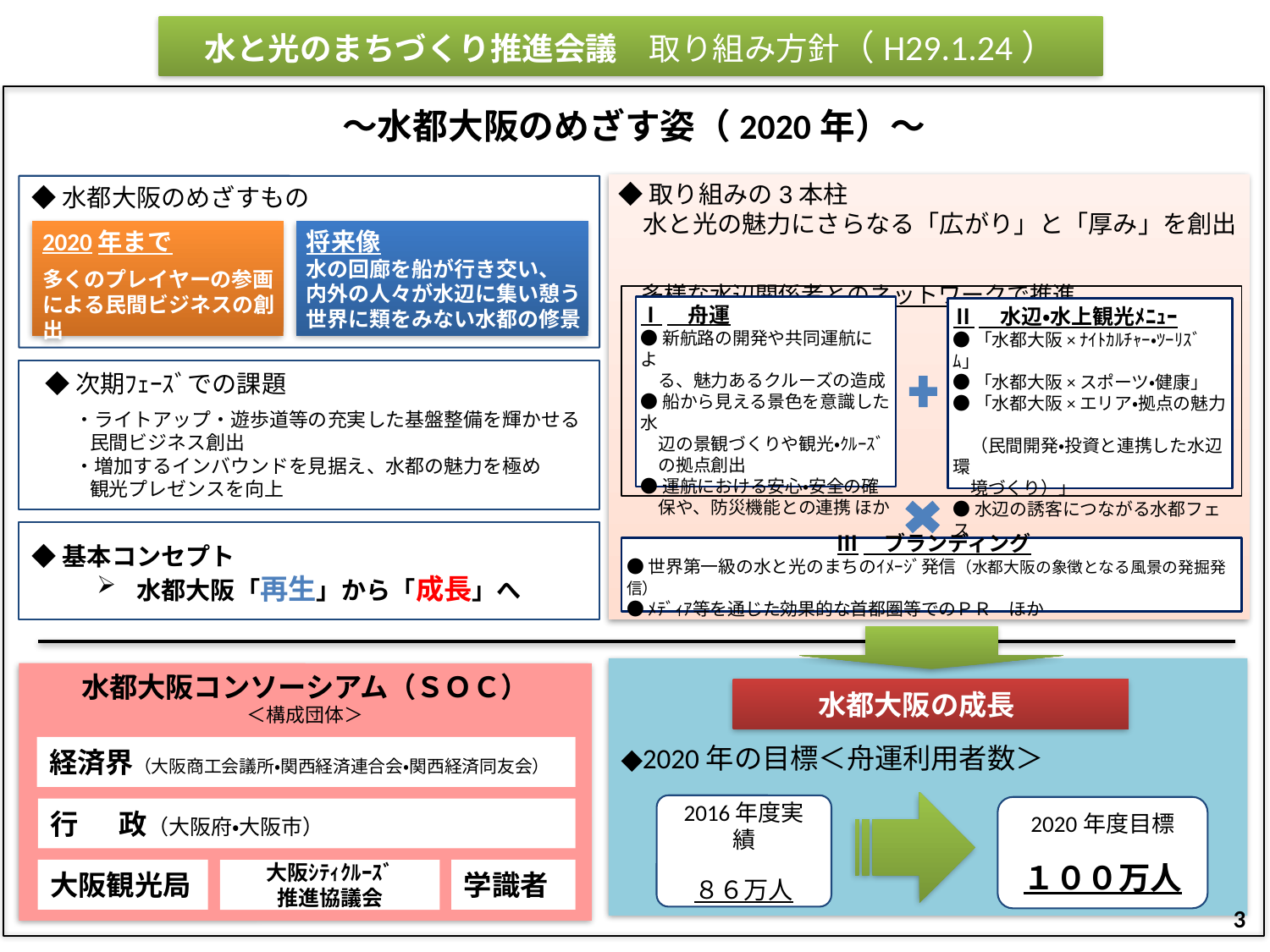

水と光のまちづくり推進会議　取り組み方針（H29.1.24）

～水都大阪のめざす姿（2020年）～
◆取り組みの3本柱
　水と光の魅力にさらなる「広がり」と「厚み」を創出
　多様な水辺関係者とのネットワークで推進
◆水都大阪のめざすもの

2020年まで
多くのプレイヤーの参画による民間ビジネスの創出

将来像
水の回廊を船が行き交い、
内外の人々が水辺に集い憩う
世界に類をみない水都の修景

Ⅰ　舟運
●新航路の開発や共同運航によ
　る、魅力あるクルーズの造成
●船から見える景色を意識した水
　辺の景観づくりや観光・ｸﾙｰｽﾞ
　の拠点創出
●運航における安心・安全の確
　保や、防災機能との連携 ほか
Ⅱ　水辺・水上観光ﾒﾆｭｰ
●「水都大阪×ﾅｲﾄｶﾙﾁｬｰ・ﾂｰﾘｽﾞﾑ」
●「水都大阪×スポーツ・健康」
●「水都大阪×エリア・拠点の魅力
　（民間開発・投資と連携した水辺環
　境づくり）」
●水辺の誘客につながる水都フェス
   開催

　 　・ライトアップ・遊歩道等の充実した基盤整備を輝かせる
　　　民間ビジネス創出
　 　・増加するインバウンドを見据え、水都の魅力を極め
　　　観光プレゼンスを向上
◆次期ﾌｪｰｽﾞでの課題

  ◆基本コンセプト
水都大阪「再生」から「成長」へ
Ⅲ　ブランディング
●世界第一級の水と光のまちのｲﾒｰｼﾞ発信（水都大阪の象徴となる風景の発掘発信）
●ﾒﾃﾞｨｱ等を通じた効果的な首都圏等でのＰＲ　ほか

◆2020年の目標＜舟運利用者数＞

水都大阪コンソーシアム（ＳＯＣ）
＜構成団体＞

　水都大阪の成長
経済界（大阪商工会議所・関西経済連合会・関西経済同友会）

2016年度実績

８６万人
2020年度目標

１００万人
行　  政（大阪府・大阪市）
学識者
大阪観光局
大阪ｼﾃｨｸﾙｰｽﾞ
推進協議会
3